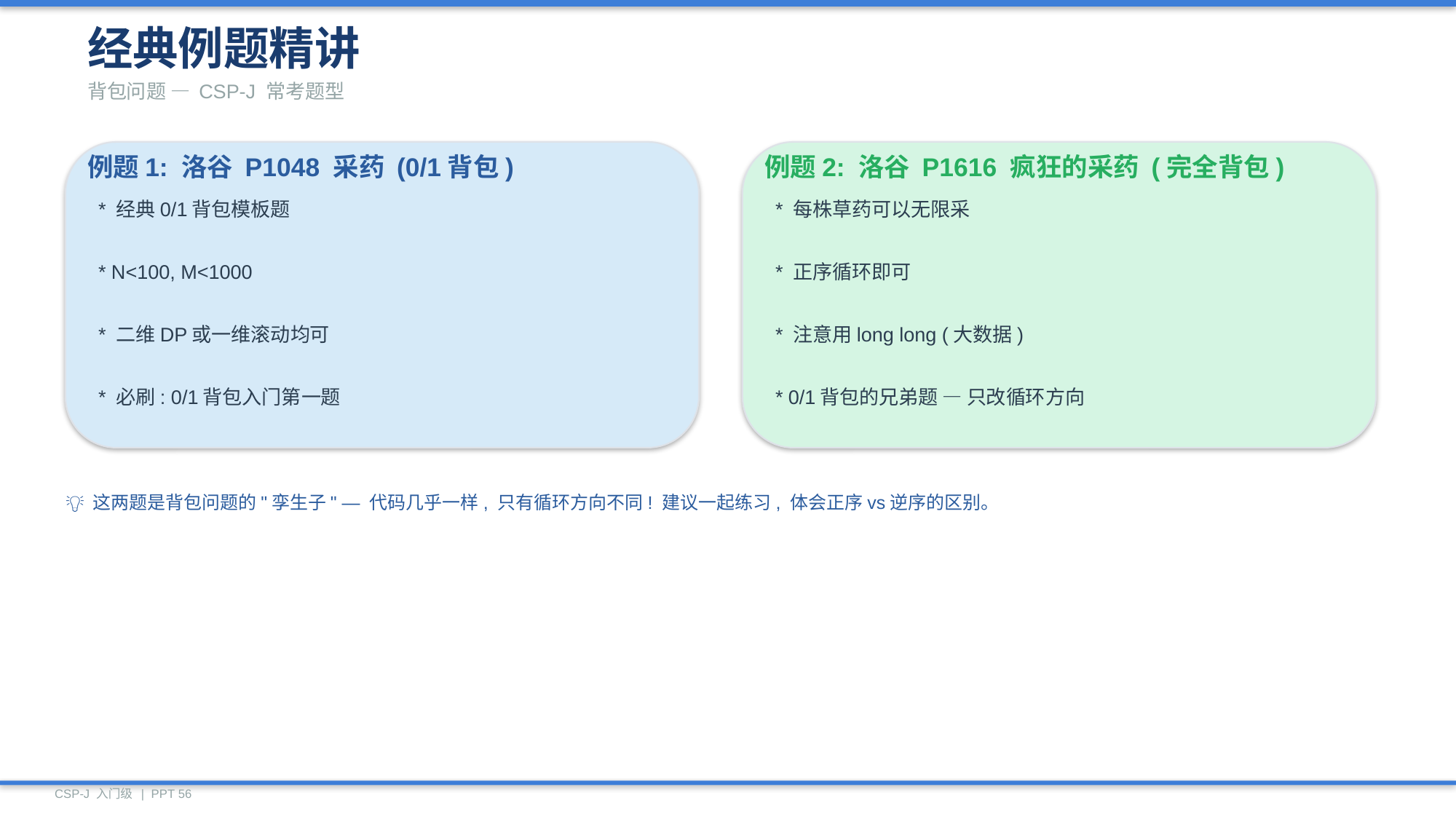

经典例题精讲
背包问题 — CSP-J 常考题型

例题1: 洛谷 P1048 采药 (0/1背包)
例题2: 洛谷 P1616 疯狂的采药 (完全背包)
* 经典0/1背包模板题
* 每株草药可以无限采
* N<100, M<1000
* 正序循环即可
* 二维DP或一维滚动均可
* 注意用long long (大数据)
* 必刷: 0/1背包入门第一题
* 0/1背包的兄弟题 — 只改循环方向
💡 这两题是背包问题的"孪生子" — 代码几乎一样, 只有循环方向不同! 建议一起练习, 体会正序vs逆序的区别。

CSP-J 入门级  |  PPT 56